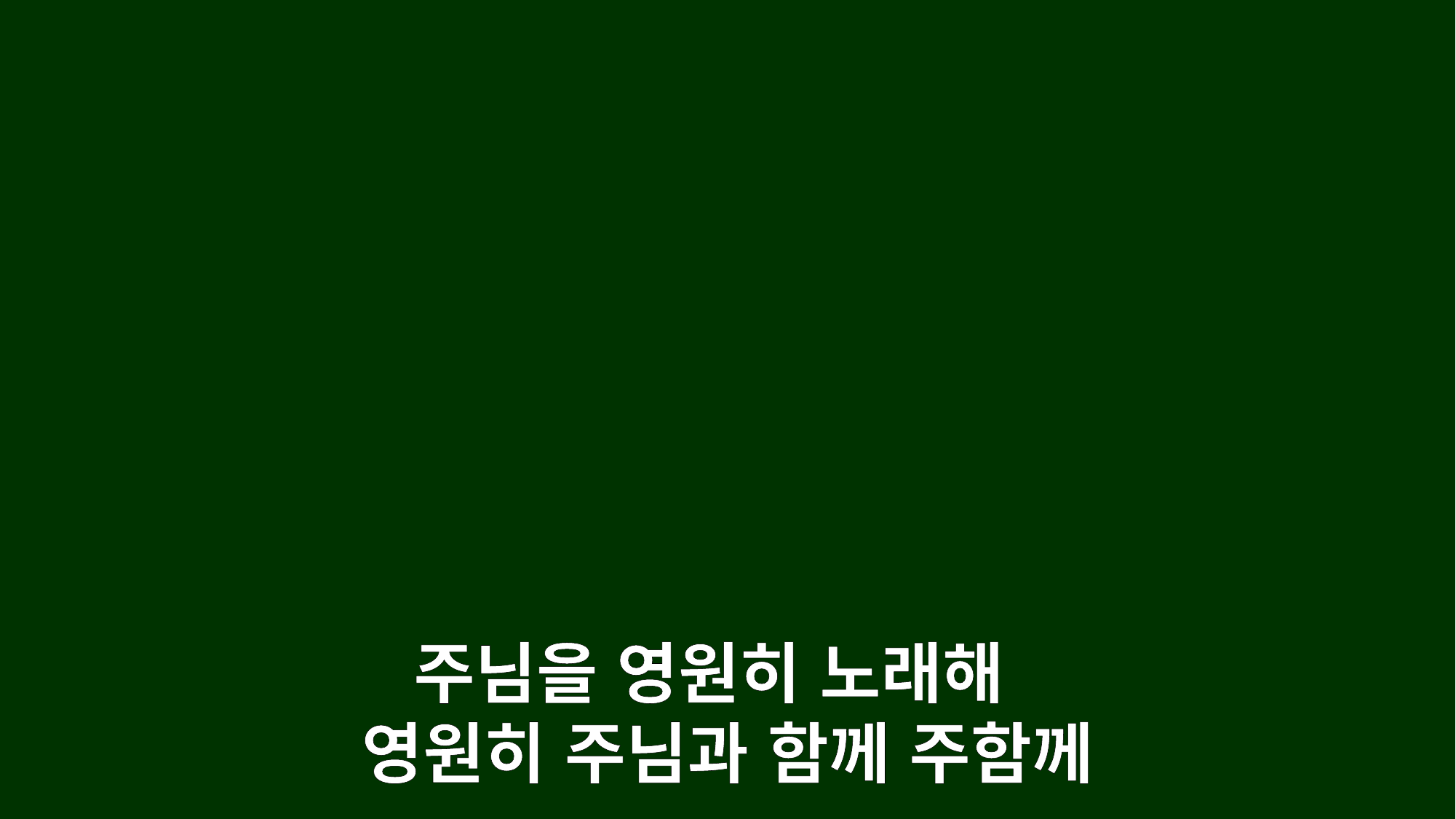

주님을 영원히 노래해
영원히 주님과 함께 주함께